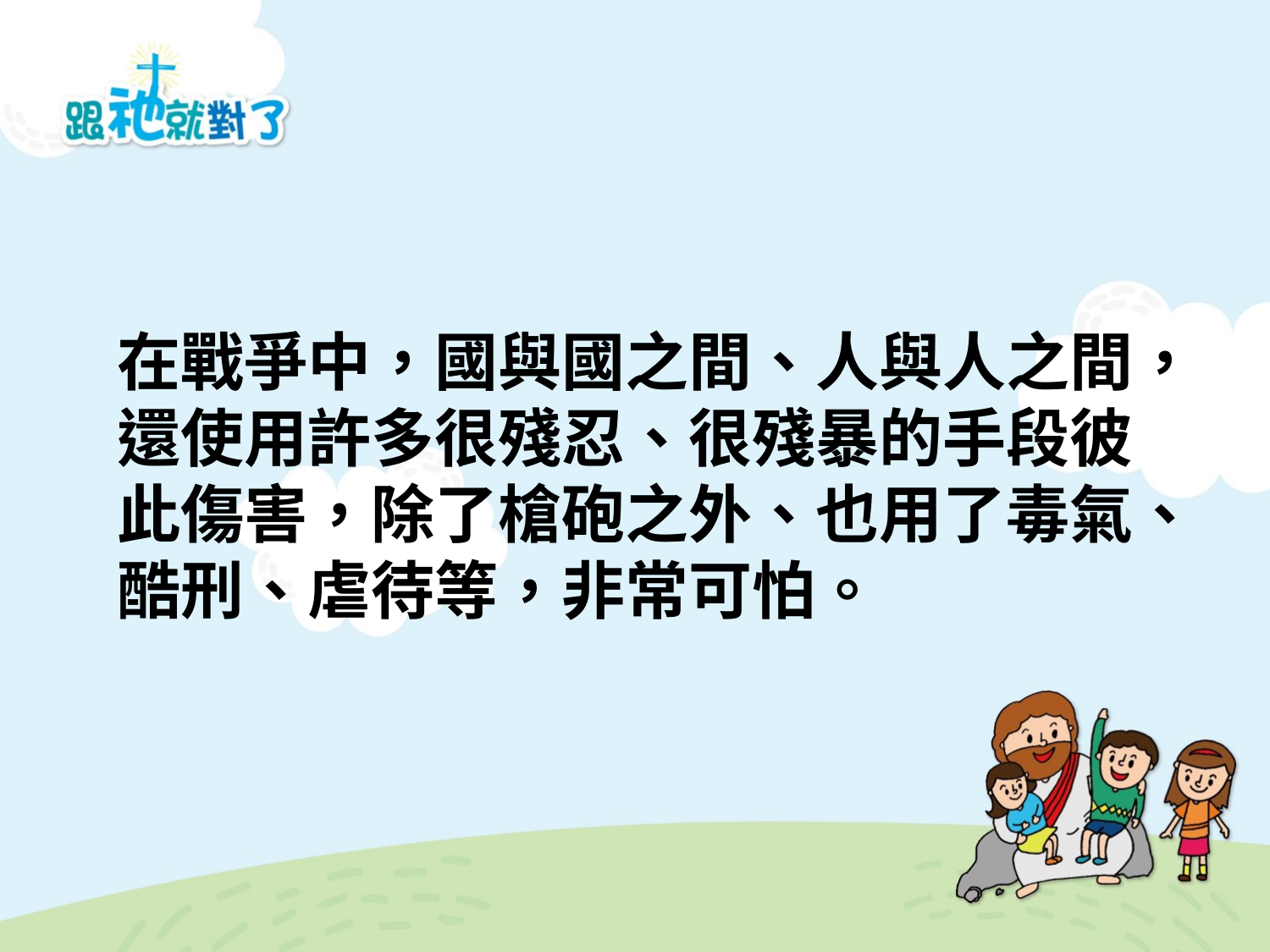

在戰爭中，國與國之間、人與人之間，還使用許多很殘忍、很殘暴的手段彼此傷害，除了槍砲之外、也用了毒氣、酷刑、虐待等，非常可怕。